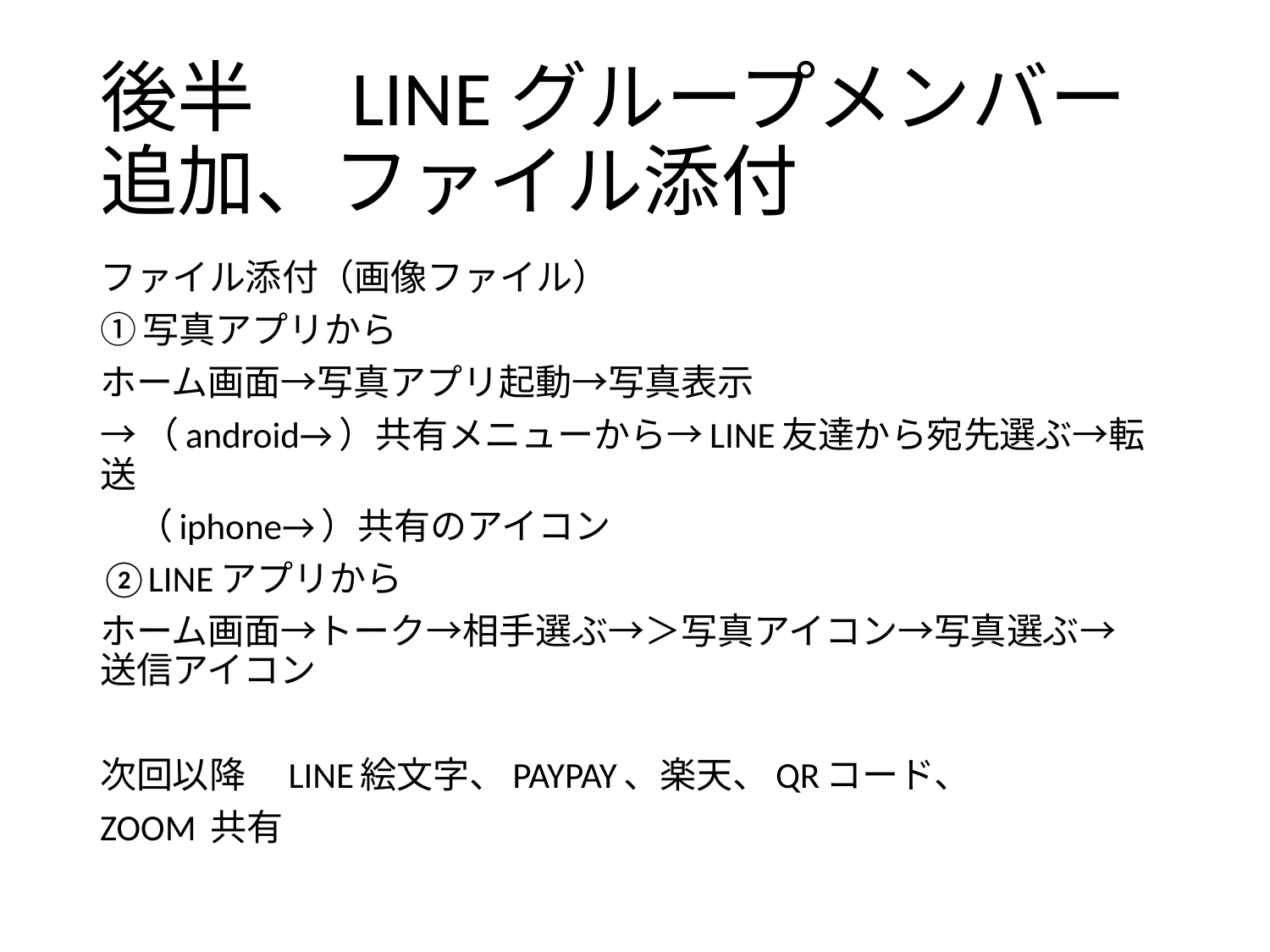

# 後半　LINEグループメンバー追加、ファイル添付
ファイル添付（画像ファイル）
①写真アプリから
ホーム画面→写真アプリ起動→写真表示
→（android→）共有メニューから→LINE友達から宛先選ぶ→転送
　（iphone→）共有のアイコン
②LINEアプリから
ホーム画面→トーク→相手選ぶ→＞写真アイコン→写真選ぶ→　送信アイコン

次回以降　LINE絵文字、PAYPAY、楽天、QRコード、
ZOOM 共有